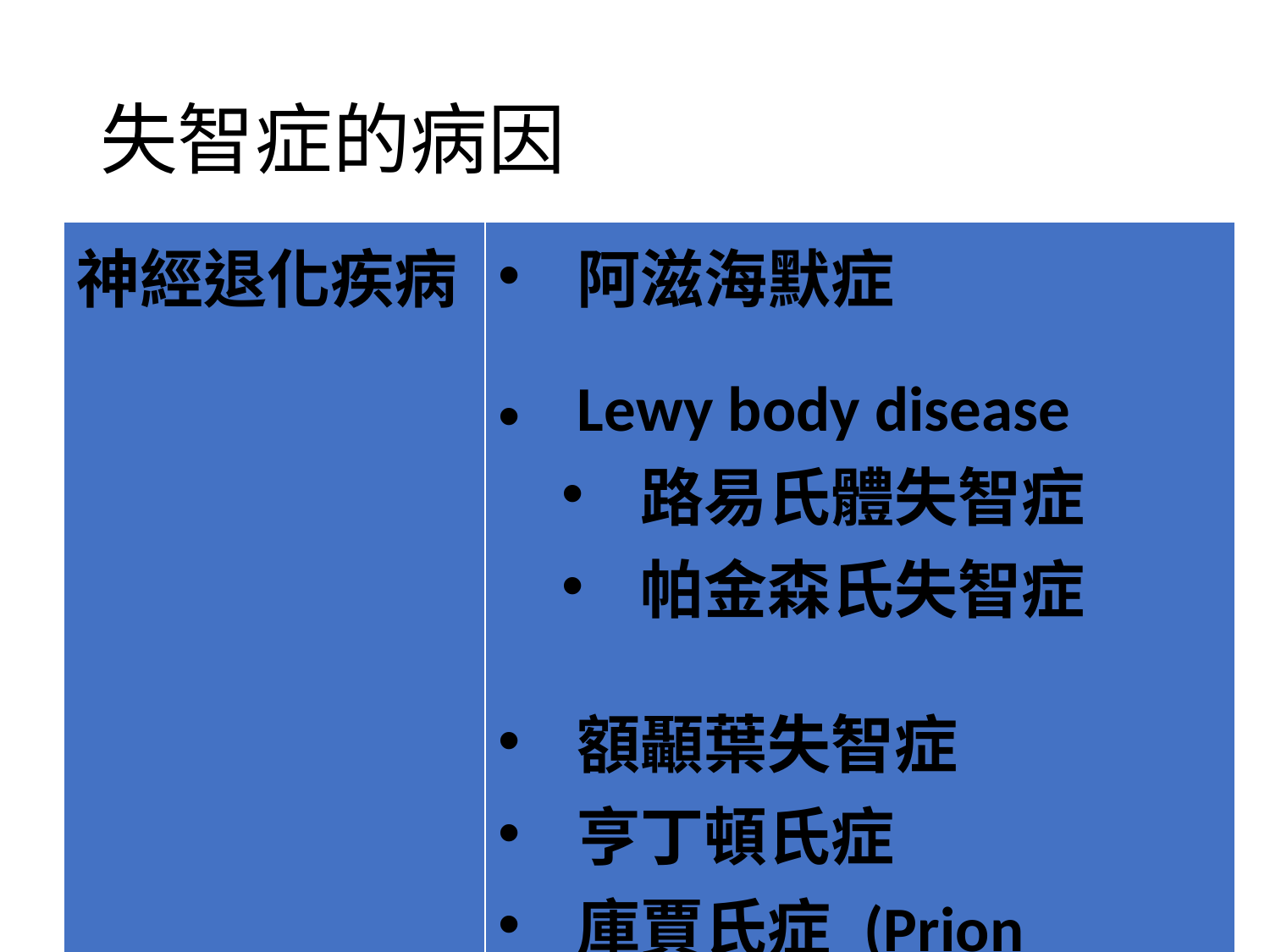

# 失智症的病因
| 神經退化疾病 | 阿滋海默症 Lewy body disease 路易氏體失智症 帕金森氏失智症 額顳葉失智症 亨丁頓氏症 庫賈氏症 (Prion disease) |
| --- | --- |